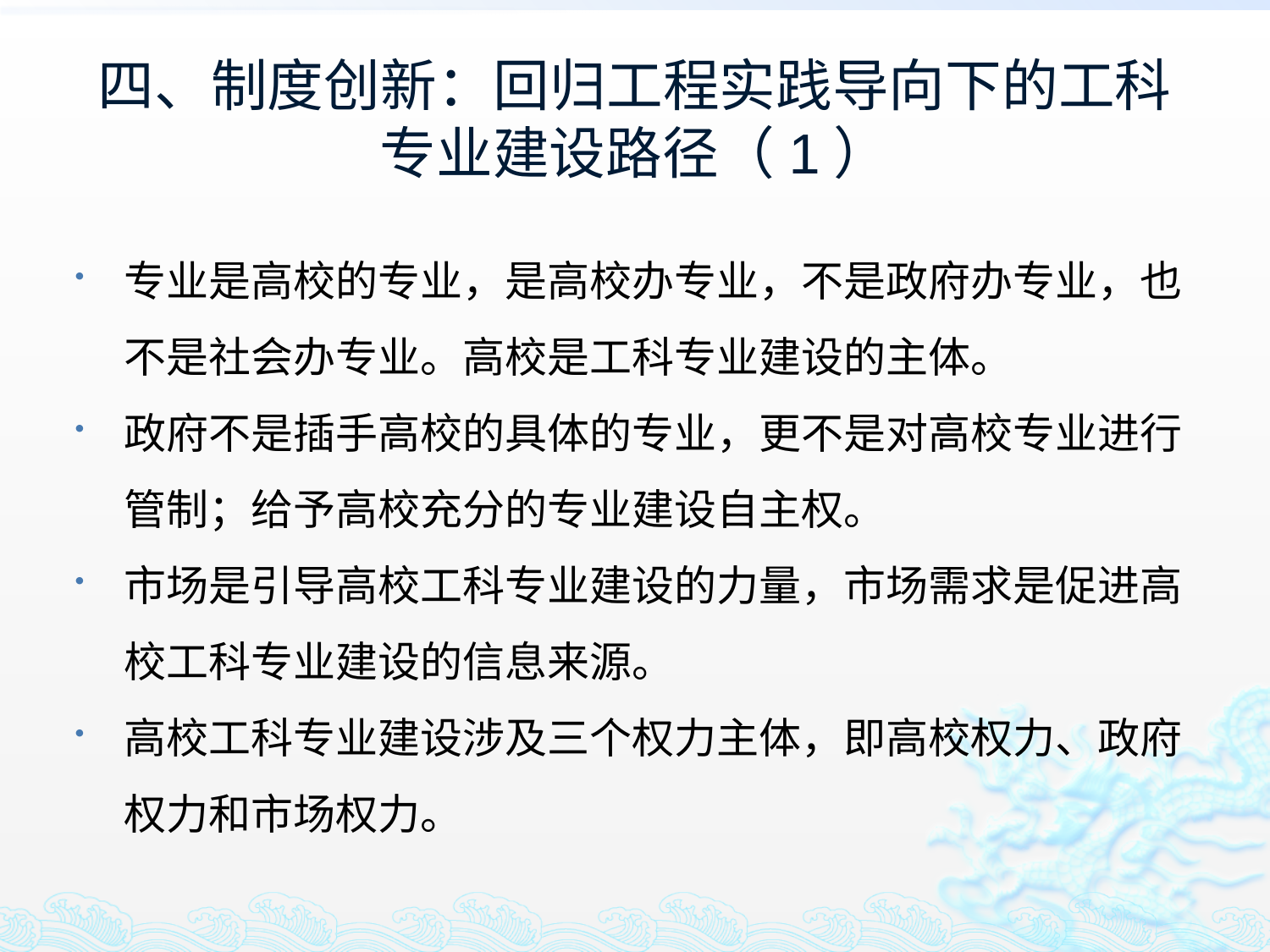

# 四、制度创新：回归工程实践导向下的工科专业建设路径（1）
专业是高校的专业，是高校办专业，不是政府办专业，也不是社会办专业。高校是工科专业建设的主体。
政府不是插手高校的具体的专业，更不是对高校专业进行管制；给予高校充分的专业建设自主权。
市场是引导高校工科专业建设的力量，市场需求是促进高校工科专业建设的信息来源。
高校工科专业建设涉及三个权力主体，即高校权力、政府权力和市场权力。